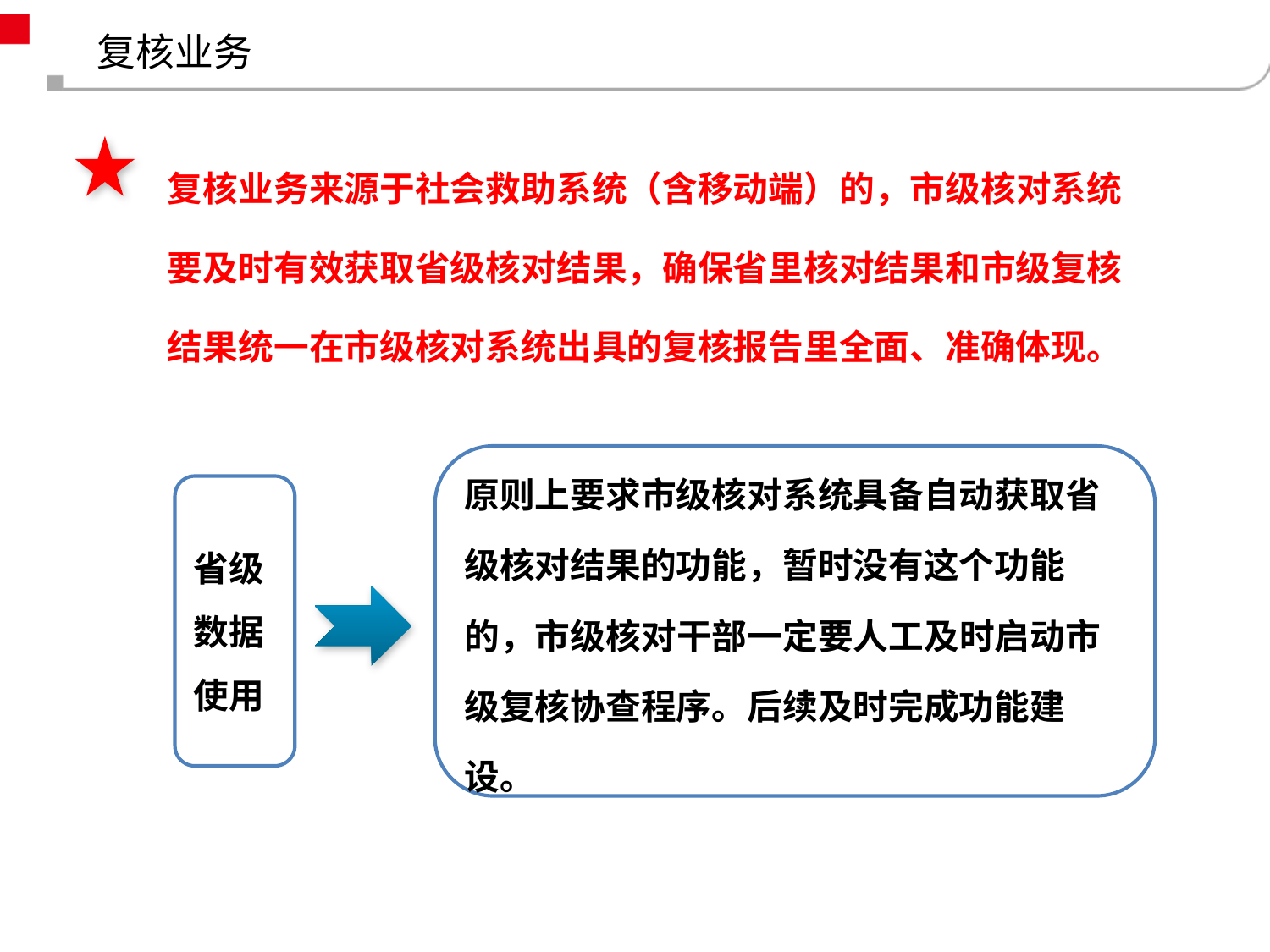

# 复核业务
复核业务来源于社会救助系统（含移动端）的，市级核对系统要及时有效获取省级核对结果，确保省里核对结果和市级复核结果统一在市级核对系统出具的复核报告里全面、准确体现。

原则上要求市级核对系统具备自动获取省级核对结果的功能，暂时没有这个功能的，市级核对干部一定要人工及时启动市级复核协查程序。后续及时完成功能建设。
省级
数据
使用